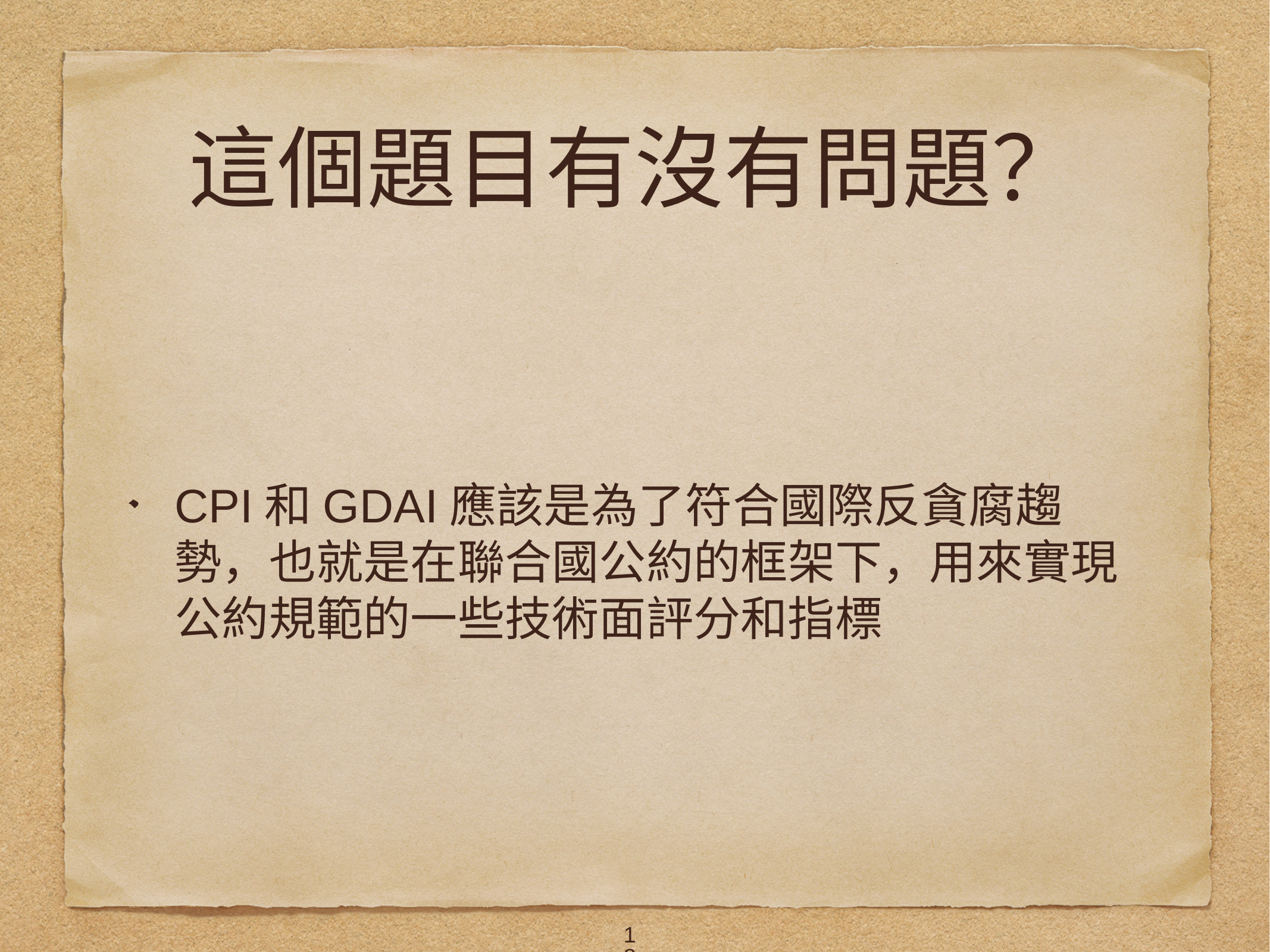

# 這個題目有沒有問題？
CPI和GDAI應該是為了符合國際反貪腐趨勢，也就是在聯合國公約的框架下，用來實現公約規範的一些技術面評分和指標
18